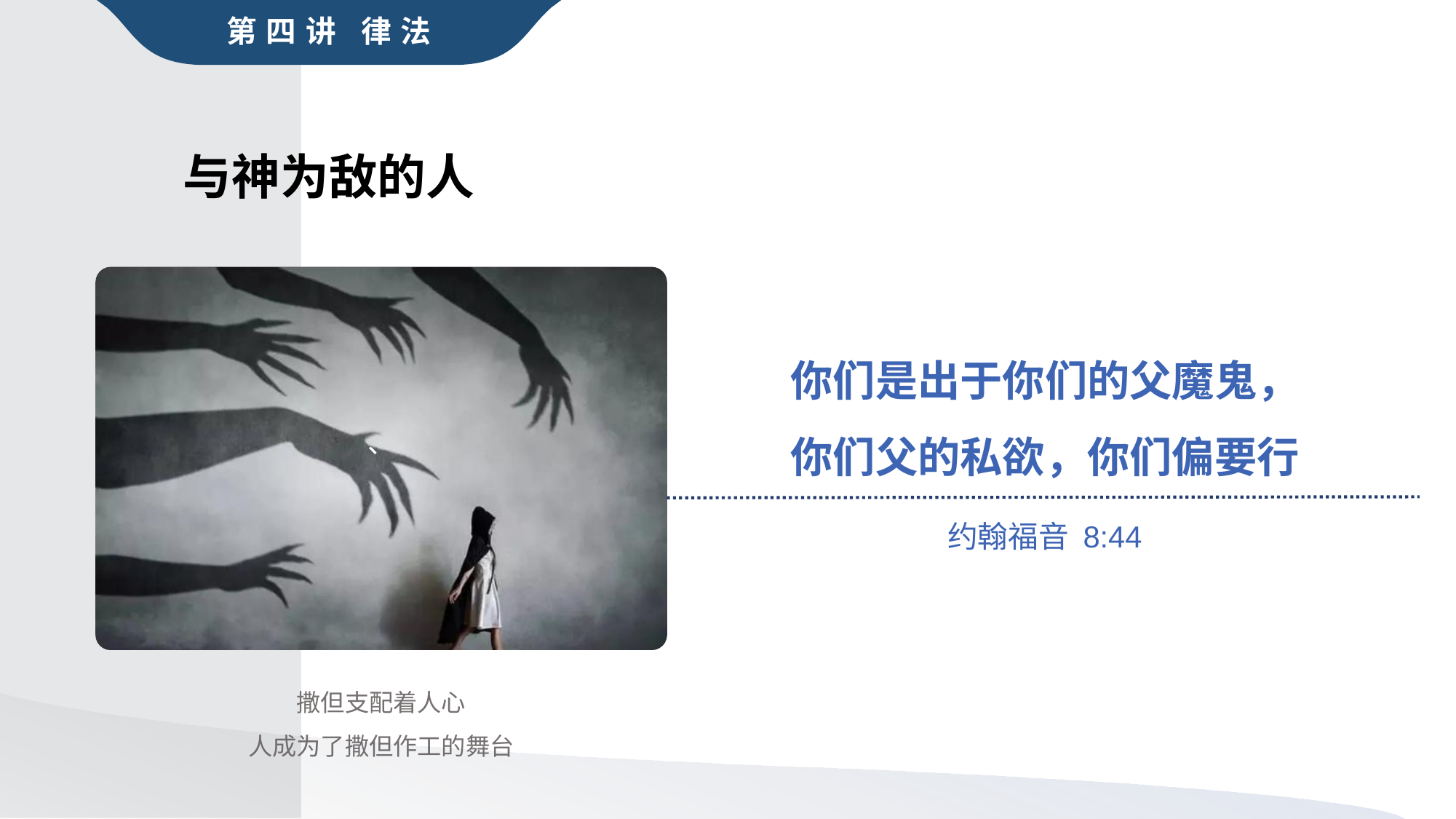

第四讲 律法

与神为敌的人
、

你们是出于你们的父魔鬼，
你们父的私欲，你们偏要行
约翰福音 8:44
撒但支配着人心
人成为了撒但作工的舞台